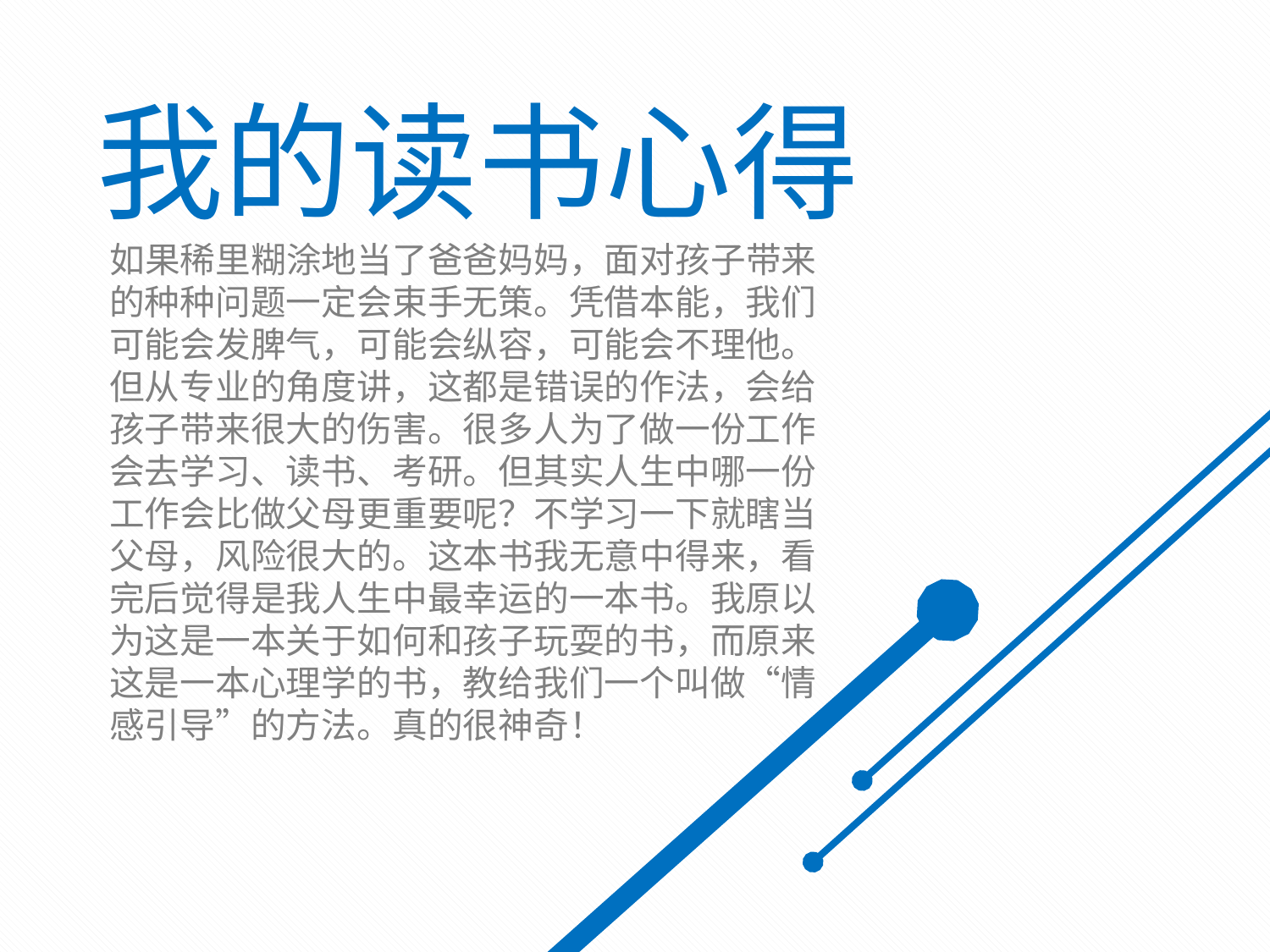

我的读书心得
   如果稀里糊涂地当了爸爸妈妈，面对孩子带来的种种问题一定会束手无策。凭借本能，我们可能会发脾气，可能会纵容，可能会不理他。但从专业的角度讲，这都是错误的作法，会给孩子带来很大的伤害。很多人为了做一份工作会去学习、读书、考研。但其实人生中哪一份工作会比做父母更重要呢？不学习一下就瞎当父母，风险很大的。这本书我无意中得来，看完后觉得是我人生中最幸运的一本书。我原以为这是一本关于如何和孩子玩耍的书，而原来这是一本心理学的书，教给我们一个叫做“情感引导”的方法。真的很神奇！